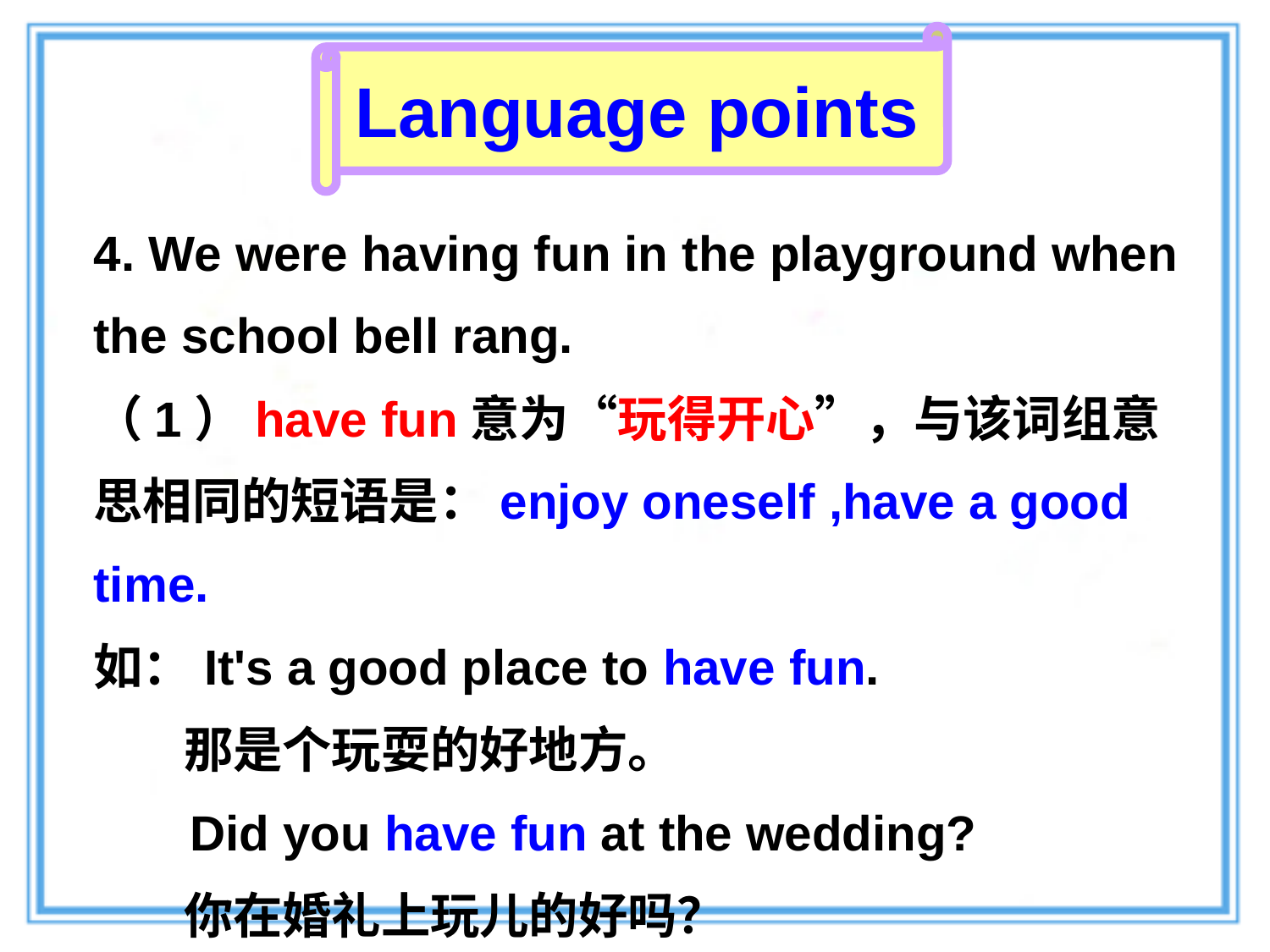

Language points
4. We were having fun in the playground when the school bell rang.
（1）have fun意为“玩得开心”，与该词组意思相同的短语是：enjoy oneself ,have a good time.
如：It's a good place to have fun.
       那是个玩耍的好地方。
       Did you have fun at the wedding?
       你在婚礼上玩儿的好吗？